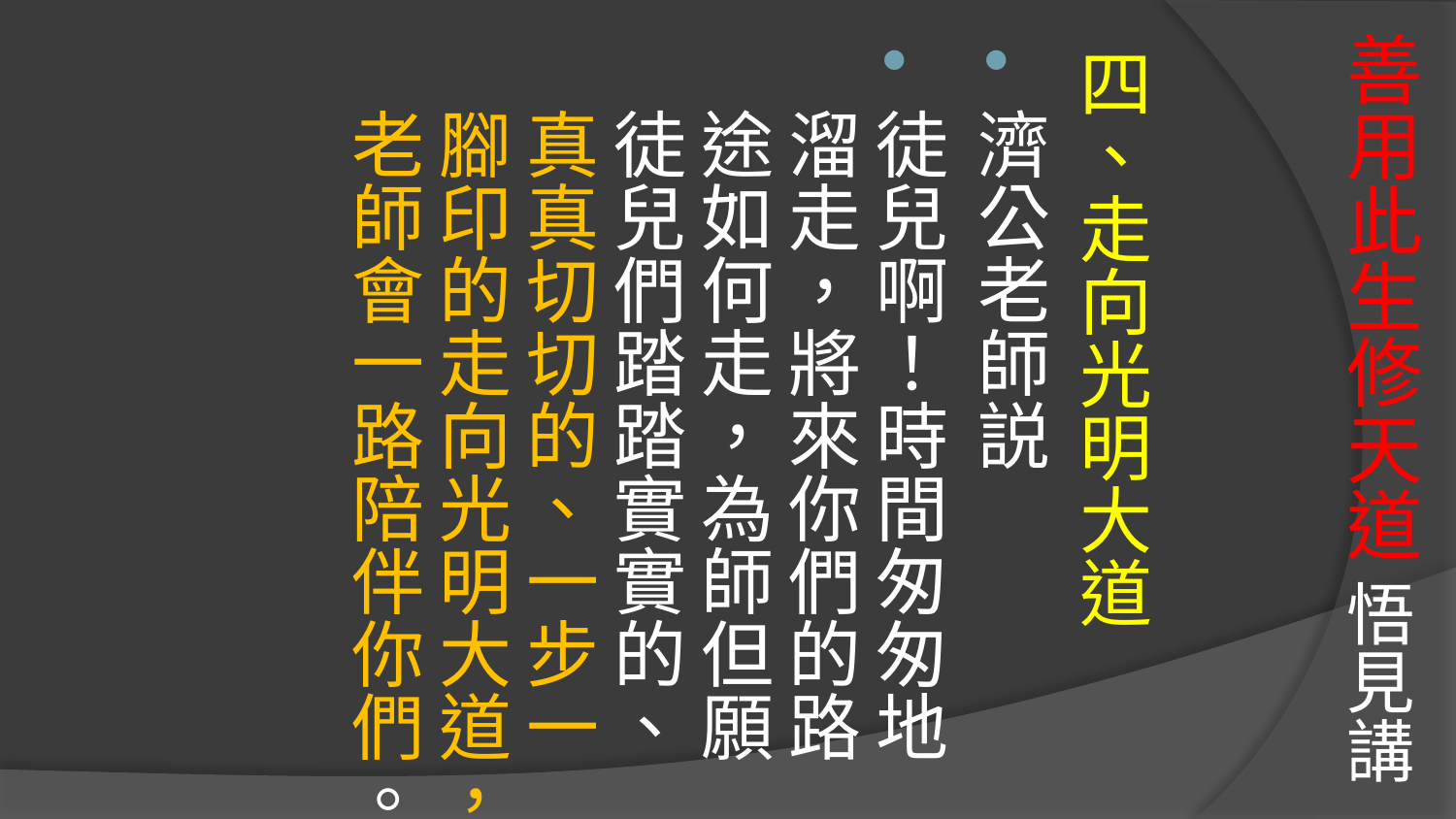

# 善用此生修天道 悟見講
四、走向光明大道
濟公老師説
徒兒啊！時間匆匆地溜走，將來你們的路途如何走，為師但願徒兒們踏踏實實的、真真切切的、一步一腳印的走向光明大道，老師會一路陪伴你們。